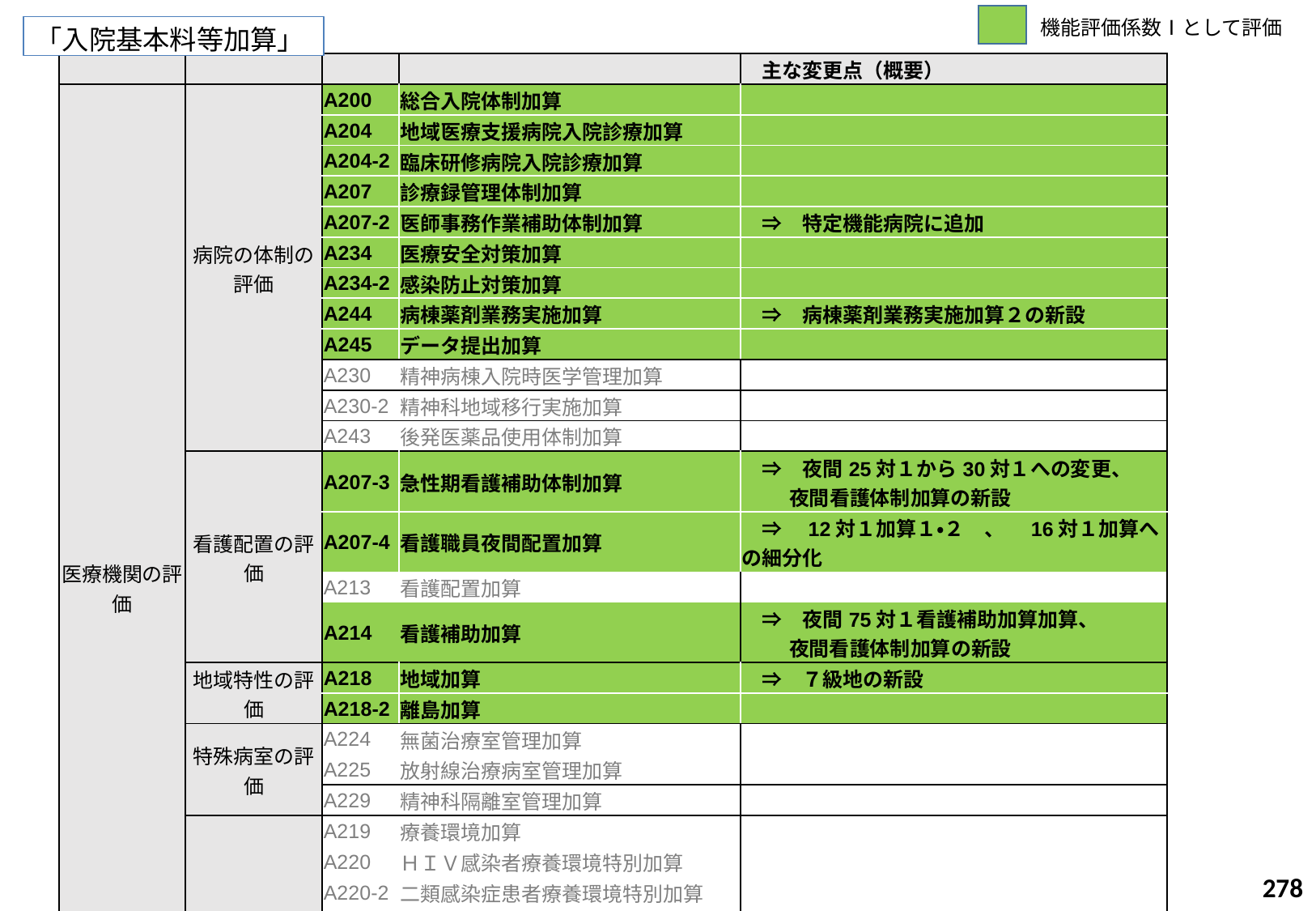

機能評価係数Ⅰとして評価
「入院基本料等加算」
|  |  |  |  | 主な変更点（概要） |
| --- | --- | --- | --- | --- |
| 医療機関の評価 | 病院の体制の評価 | A200 | 総合入院体制加算 |  |
|  |  | A204 | 地域医療支援病院入院診療加算 |  |
|  |  | A204-2 | 臨床研修病院入院診療加算 |  |
|  |  | A207 | 診療録管理体制加算 |  |
|  |  | A207-2 | 医師事務作業補助体制加算 | ⇒　特定機能病院に追加 |
|  |  | A234 | 医療安全対策加算 |  |
|  |  | A234-2 | 感染防止対策加算 |  |
|  |  | A244 | 病棟薬剤業務実施加算 | ⇒　病棟薬剤業務実施加算２の新設 |
|  |  | A245 | データ提出加算 |  |
|  |  | A230 | 精神病棟入院時医学管理加算 |  |
|  |  | A230-2 | 精神科地域移行実施加算 |  |
|  |  | A243 | 後発医薬品使用体制加算 |  |
|  | 看護配置の評価 | A207-3 | 急性期看護補助体制加算 | ⇒　夜間25対１から30対１への変更、 夜間看護体制加算の新設 |
|  |  | A207-4 | 看護職員夜間配置加算 | ⇒　12対１加算１・２　、　16対１加算への細分化 |
|  |  | A213 | 看護配置加算 |  |
|  |  | A214 | 看護補助加算 | ⇒　夜間75対１看護補助加算加算、 夜間看護体制加算の新設 |
|  | 地域特性の評価 | A218 | 地域加算 | ⇒　７級地の新設 |
|  |  | A218-2 | 離島加算 |  |
|  | 特殊病室の評価 | A224 | 無菌治療室管理加算 |  |
|  |  | A225 | 放射線治療病室管理加算 |  |
|  |  | A229 | 精神科隔離室管理加算 |  |
|  | 療養環境の評価 | A219 | 療養環境加算 |  |
|  |  | A220 | ＨＩＶ感染者療養環境特別加算 |  |
|  |  | A220-2 | 二類感染症患者療養環境特別加算 |  |
|  |  | A221 | 重症者等療養環境特別加算 |  |
|  |  | A221-2 | 小児療養環境特別加算 |  |
|  |  | A222 | 療養病棟療養環境加算 |  |
|  |  | A222-2 | 療養病棟療養環境改善加算 |  |
|  |  | A223 | 診療所療養病床療養環境加算 |  |
|  |  | A223-2 | 診療所療養病床療養環境改善加算 |  |
278